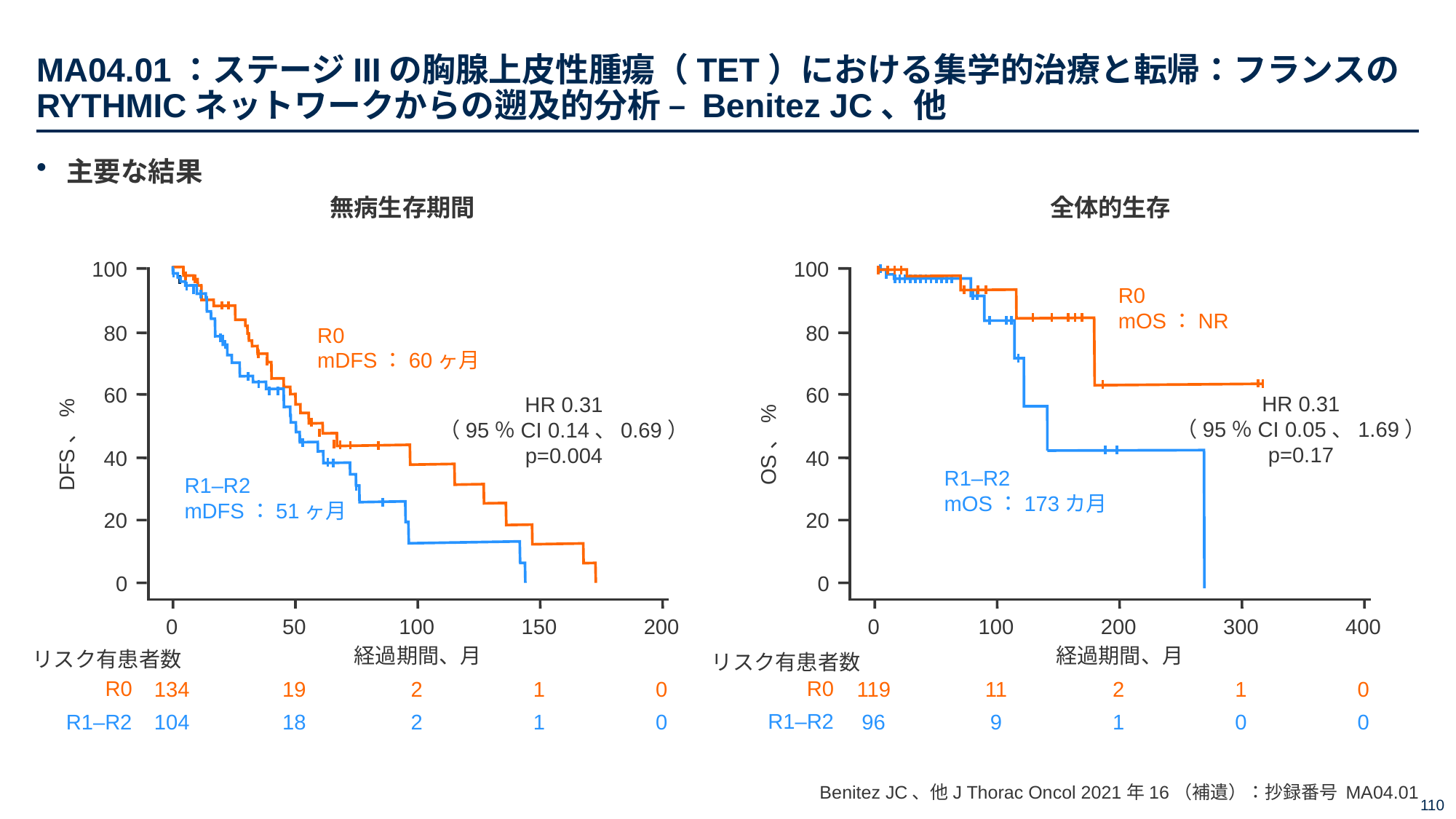

# MA04.01：ステージIIIの胸腺上皮性腫瘍（TET）における集学的治療と転帰：フランスのRYTHMICネットワークからの遡及的分析 – Benitez JC、他
主要な結果
無病生存期間
全体的生存
100

80

60

40

20

0

100

80

60

40

20

0

R0
mOS：NR
R0
mDFS：60ヶ月
HR 0.31
（95％CI 0.05、1.69）
p=0.17
HR 0.31
（95％CI 0.14、0.69）
p=0.004
DFS、%
OS、%
R1–R2
mOS：173カ月
R1–R2
mDFS：51ヶ月

0
50
100
150
200

0
100
200
300
400
経過期間、月
経過期間、月
リスク有患者数
リスク有患者数
R0
R0
134
19
2
1
0
119
11
2
1
0
R1–R2
R1–R2
96
9
1
0
0
104
18
2
1
0
Benitez JC、他J Thorac Oncol 2021年16（補遺）：抄録番号 MA04.01